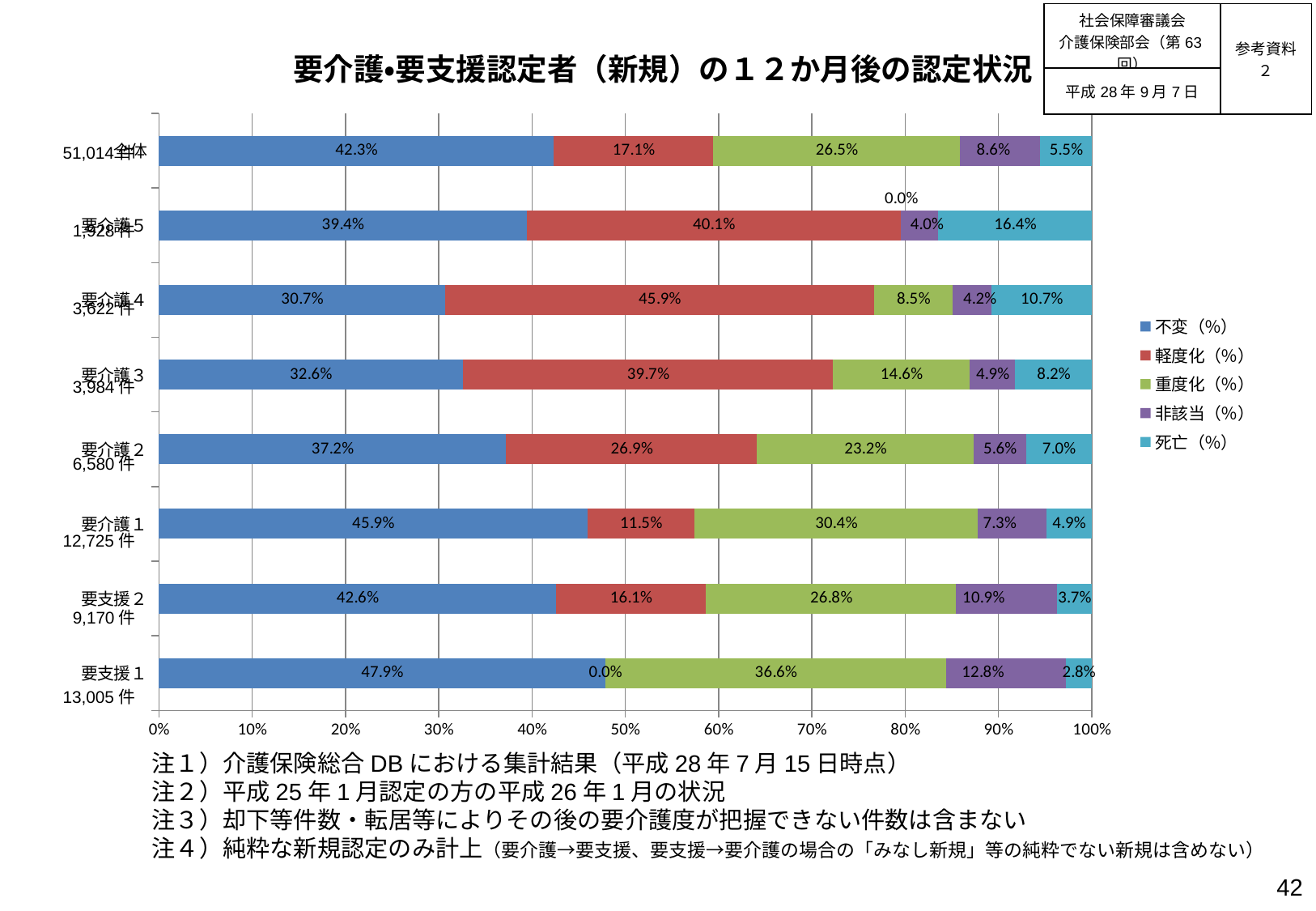

| 社会保障審議会 介護保険部会（第63回） | 参考資料２ |
| --- | --- |
| 平成28年9月7日 |  |

### Chart: 要介護・要支援認定者（新規）の１２か月後の認定状況

| Category | 不変（％） | 軽度化（％） | 重度化（％） | 非該当（％） | 死亡（％） |
|---|---|---|---|---|---|
| 要支援１ | 0.47850826605151864 | 0.0 | 0.36570549788542867 | 0.1279507881584006 | 0.027835447904652057 |
| 要支援２ | 0.4257360959651036 | 0.1608505997818975 | 0.26804798255179935 | 0.10861504907306434 | 0.036750272628135225 |
| 要介護１ | 0.4594106090373281 | 0.11473477406679765 | 0.30388998035363457 | 0.07332023575638506 | 0.048644400785854615 |
| 要介護２ | 0.3723404255319149 | 0.2689969604863222 | 0.23206686930091186 | 0.05623100303951368 | 0.07036474164133738 |
| 要介護３ | 0.3258032128514056 | 0.3970883534136546 | 0.14633534136546184 | 0.04894578313253012 | 0.0818273092369478 |
| 要介護４ | 0.30728879072335724 | 0.4591385974599669 | 0.08475980121479845 | 0.04168967421314191 | 0.10712313638873551 |
| 要介護５ | 0.3941908713692946 | 0.40145228215767637 | 0.0 | 0.03993775933609958 | 0.16441908713692946 |
| 全体 | 0.42329556592307993 | 0.17101187909201396 | 0.2645940330105461 | 0.08597639863566864 | 0.05512212333869134 |
51,014件
1,928件
3,622件
3,984件
6,580件
12,725件
9,170件
13,005件
注１）介護保険総合DBにおける集計結果（平成28年7月15日時点）
注２）平成25年1月認定の方の平成26年1月の状況
注３）却下等件数・転居等によりその後の要介護度が把握できない件数は含まない
注４）純粋な新規認定のみ計上（要介護→要支援、要支援→要介護の場合の「みなし新規」等の純粋でない新規は含めない）
42